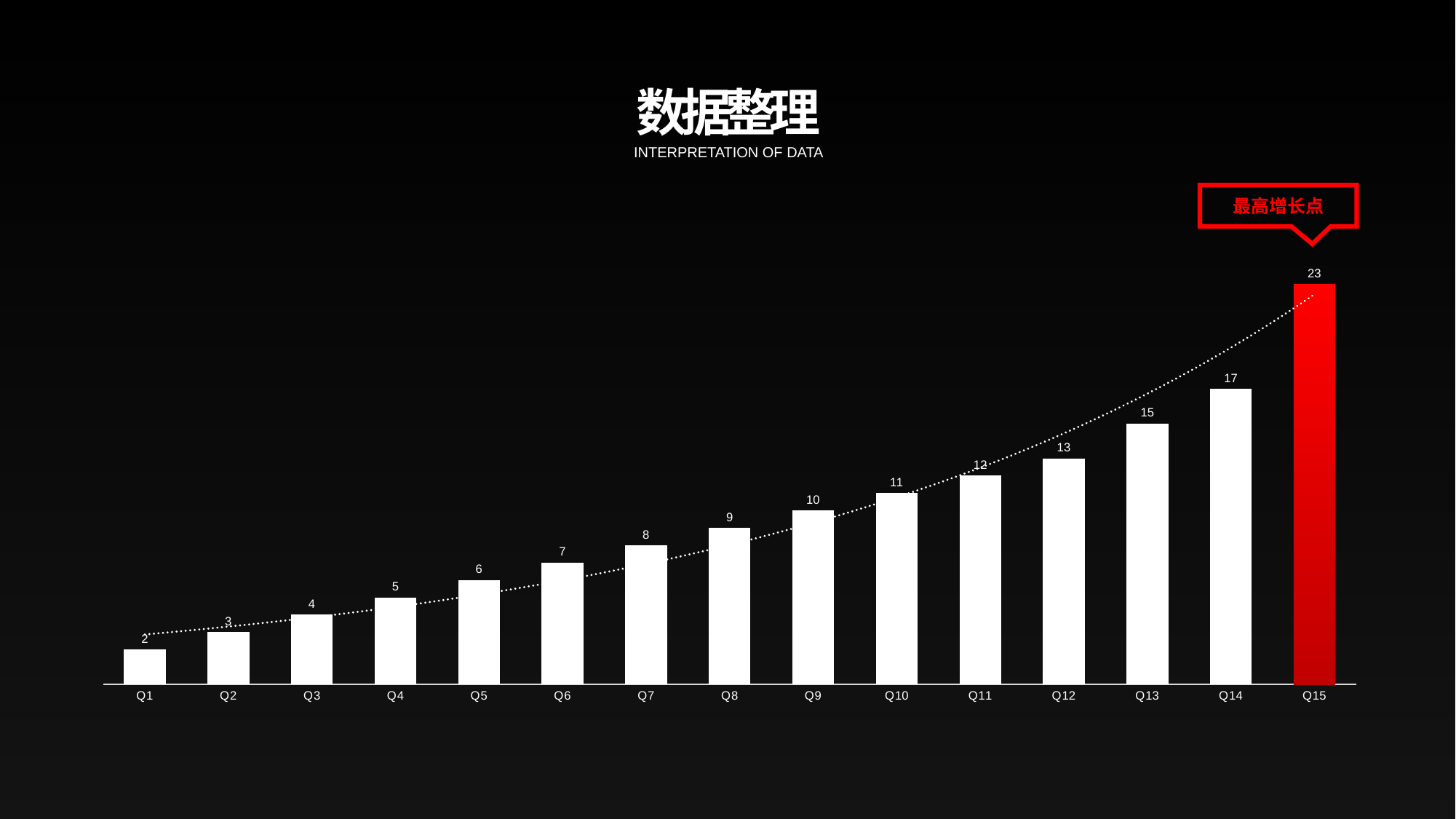

数
据
整
理
INTERPRETATION OF DATA
最高增长点

### Chart

| Category | 系列 |
|---|---|
| Q1 | 2.0 |
| Q2 | 3.0 |
| Q3 | 4.0 |
| Q4 | 5.0 |
| Q5 | 6.0 |
| Q6 | 7.0 |
| Q7 | 8.0 |
| Q8 | 9.0 |
| Q9 | 10.0 |
| Q10 | 11.0 |
| Q11 | 12.0 |
| Q12 | 13.0 |
| Q13 | 15.0 |
| Q14 | 17.0 |
| Q15 | 23.0 |